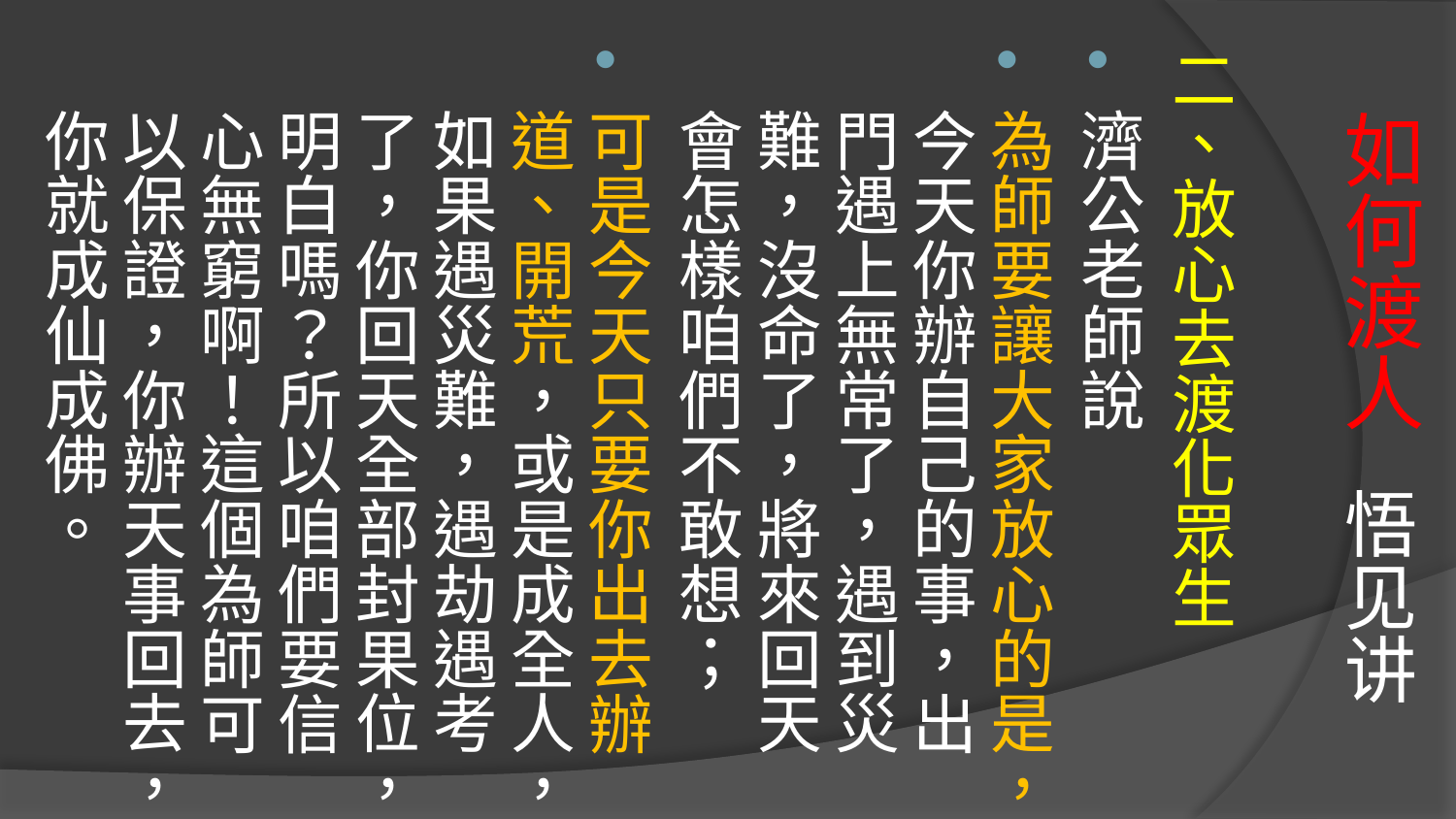

# 如何渡人   悟见讲
二、放心去渡化眾生
濟公老師說
為師要讓大家放心的是，今天你辦自己的事，出門遇上無常了，遇到災難，沒命了，將來回天會怎樣咱們不敢想；
可是今天只要你出去辦道、開荒，或是成全人，如果遇災難，遇劫遇考了，你回天全部封果位，明白嗎？所以咱們要信心無窮啊！這個為師可以保證，你辦天事回去，你就成仙成佛。